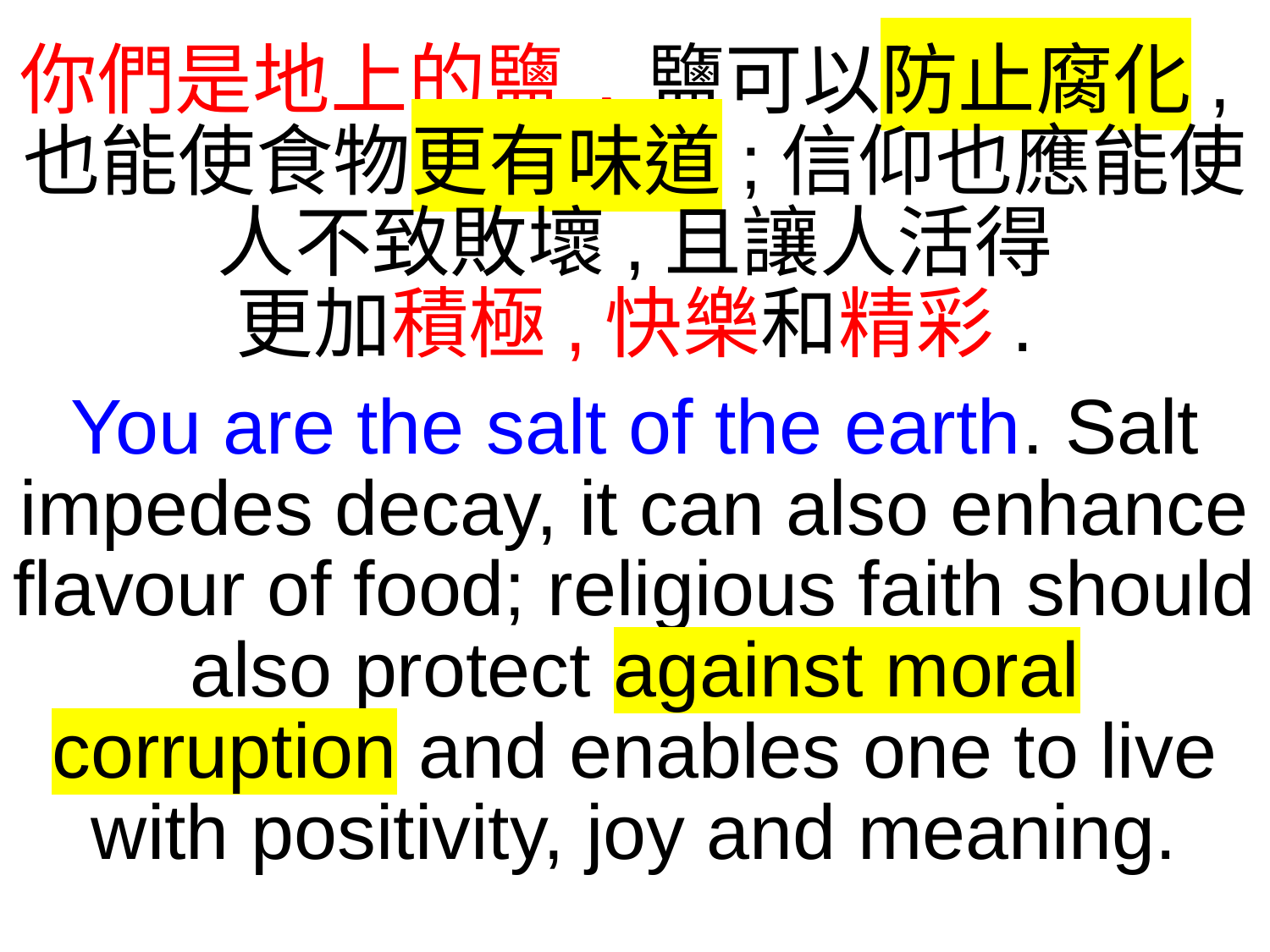

你們是地上的鹽,鹽可以防止腐化,也能使食物更有味道;信仰也應能使人不致敗壞,且讓人活得
更加積極,快樂和精彩.
You are the salt of the earth. Salt impedes decay, it can also enhance flavour of food; religious faith should also protect against moral corruption and enables one to live with positivity, joy and meaning.